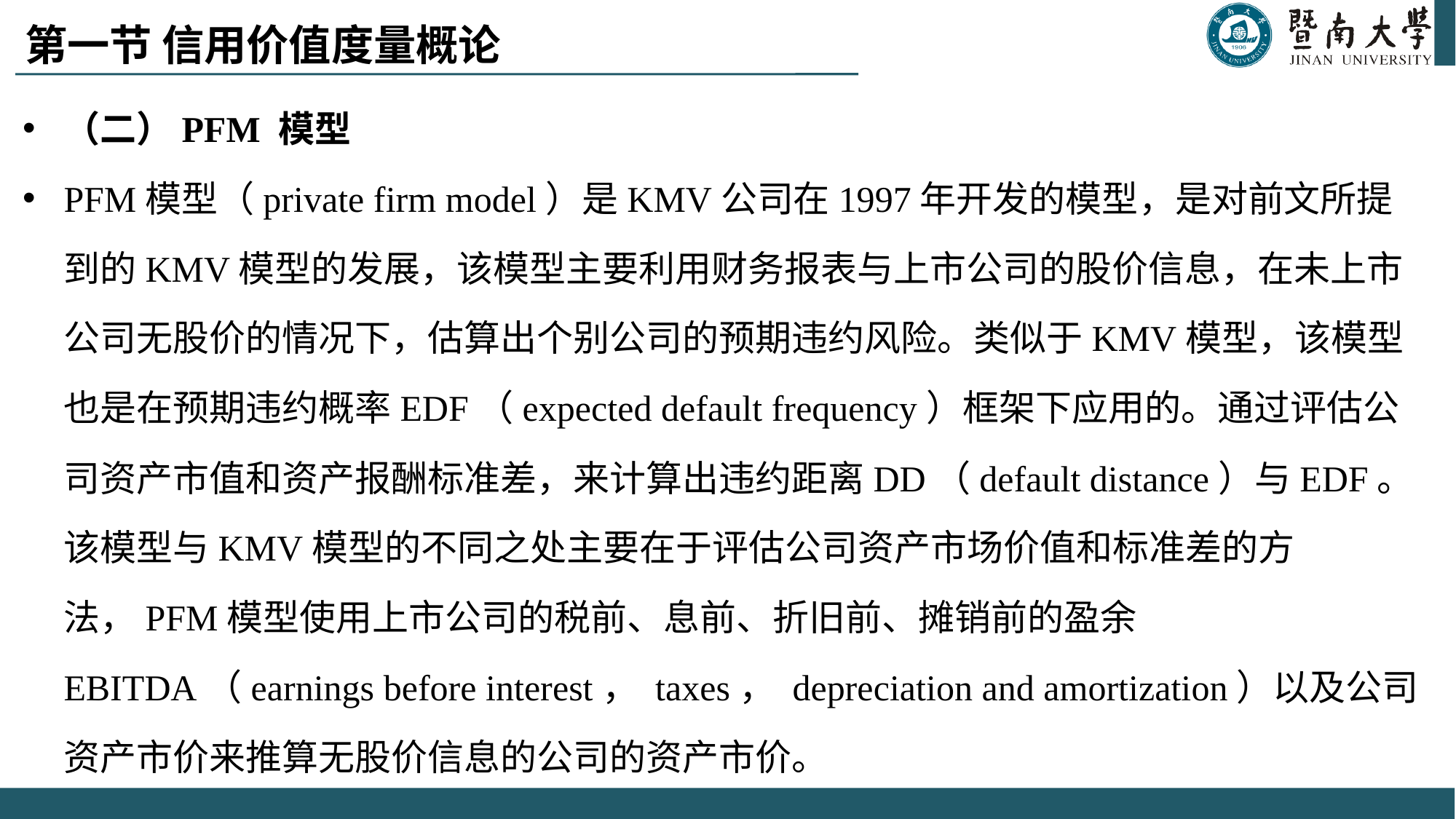

# 第一节 信用价值度量概论
（二）PFM 模型
PFM模型（private firm model）是KMV公司在1997年开发的模型，是对前文所提到的KMV模型的发展，该模型主要利用财务报表与上市公司的股价信息，在未上市公司无股价的情况下，估算出个别公司的预期违约风险。类似于KMV模型，该模型也是在预期违约概率EDF（expected default frequency）框架下应用的。通过评估公司资产市值和资产报酬标准差，来计算出违约距离DD（default distance）与EDF。该模型与KMV模型的不同之处主要在于评估公司资产市场价值和标准差的方法，PFM模型使用上市公司的税前、息前、折旧前、摊销前的盈余EBITDA（earnings before interest， taxes， depreciation and amortization）以及公司资产市价来推算无股价信息的公司的资产市价。